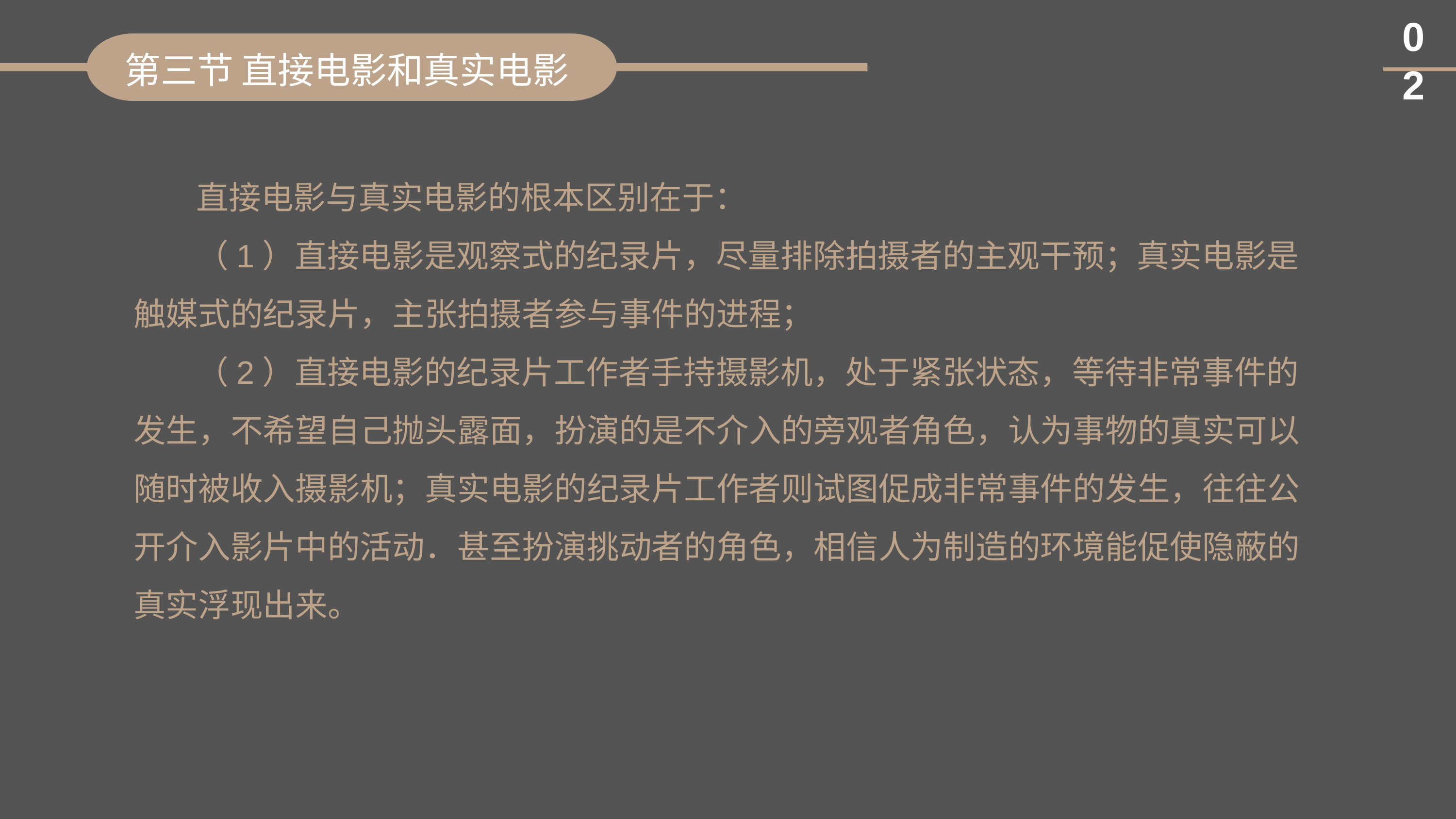

02

第三节 直接电影和真实电影

直接电影与真实电影的根本区别在于：
（1）直接电影是观察式的纪录片，尽量排除拍摄者的主观干预；真实电影是触媒式的纪录片，主张拍摄者参与事件的进程；
（2）直接电影的纪录片工作者手持摄影机，处于紧张状态，等待非常事件的发生，不希望自己抛头露面，扮演的是不介入的旁观者角色，认为事物的真实可以随时被收入摄影机；真实电影的纪录片工作者则试图促成非常事件的发生，往往公开介入影片中的活动．甚至扮演挑动者的角色，相信人为制造的环境能促使隐蔽的真实浮现出来。